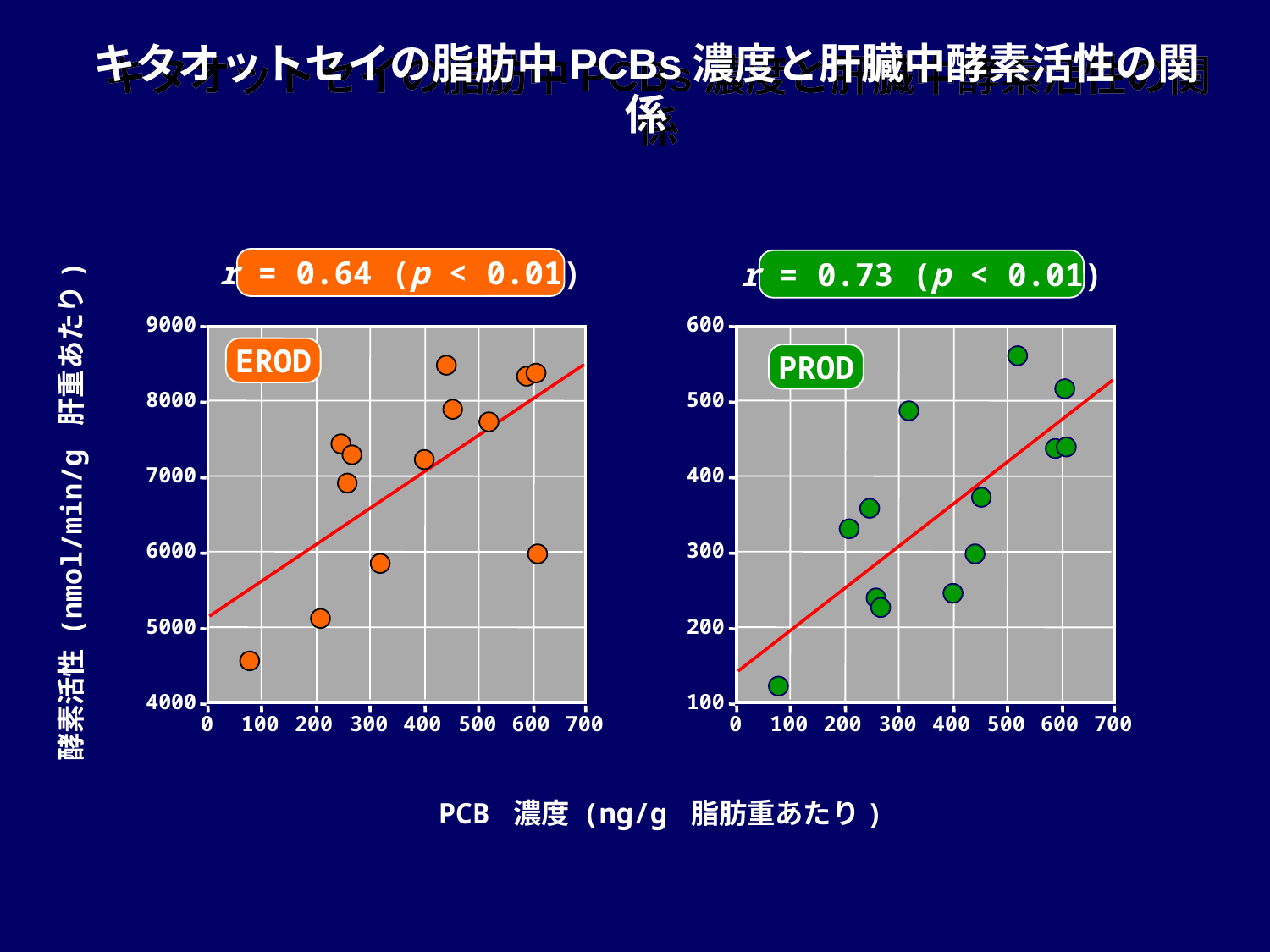

キタオットセイの脂肪中PCBs濃度と肝臓中酵素活性の関係

r = 0.64 (p < 0.01)
r = 0.73 (p < 0.01)
9000
8000
7000
6000
5000
4000
0
100
200
300
400
500
600
700
600
500
400
300
200
100
0
100
200
300
400
500
600
700

EROD

PROD

酵素活性 (nmol/min/g 肝重あたり)
PCB 濃度 (ng/g 脂肪重あたり)